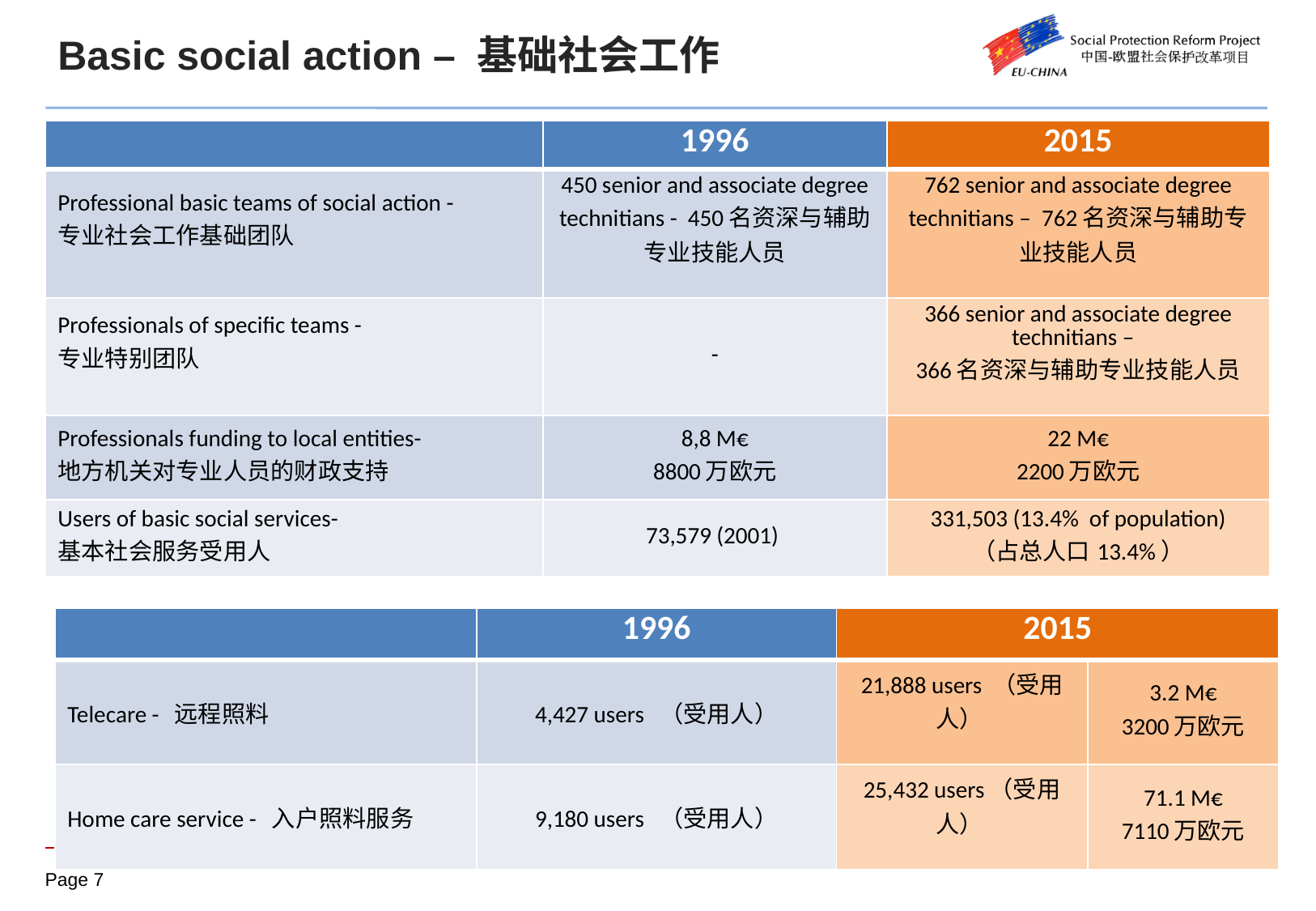

Basic social action – 基础社会工作
|  | 1996 | 2015 |
| --- | --- | --- |
| Professional basic teams of social action - 专业社会工作基础团队 | 450 senior and associate degree technitians - 450名资深与辅助专业技能人员 | 762 senior and associate degree technitians – 762名资深与辅助专业技能人员 |
| Professionals of specific teams - 专业特别团队 | - | 366 senior and associate degree technitians – 366名资深与辅助专业技能人员 |
| Professionals funding to local entities- 地方机关对专业人员的财政支持 | 8,8 M€ 8800万欧元 | 22 M€ 2200万欧元 |
| Users of basic social services- 基本社会服务受用人 | 73,579 (2001) | 331,503 (13.4% of population) （占总人口13.4%） |
|  | 1996 | 2015 |  |
| --- | --- | --- | --- |
| Telecare - 远程照料 | 4,427 users （受用人） | 21,888 users （受用人） | 3.2 M€ 3200万欧元 |
| Home care service - 入户照料服务 | 9,180 users （受用人） | 25,432 users（受用人） | 71.1 M€ 7110万欧元 |